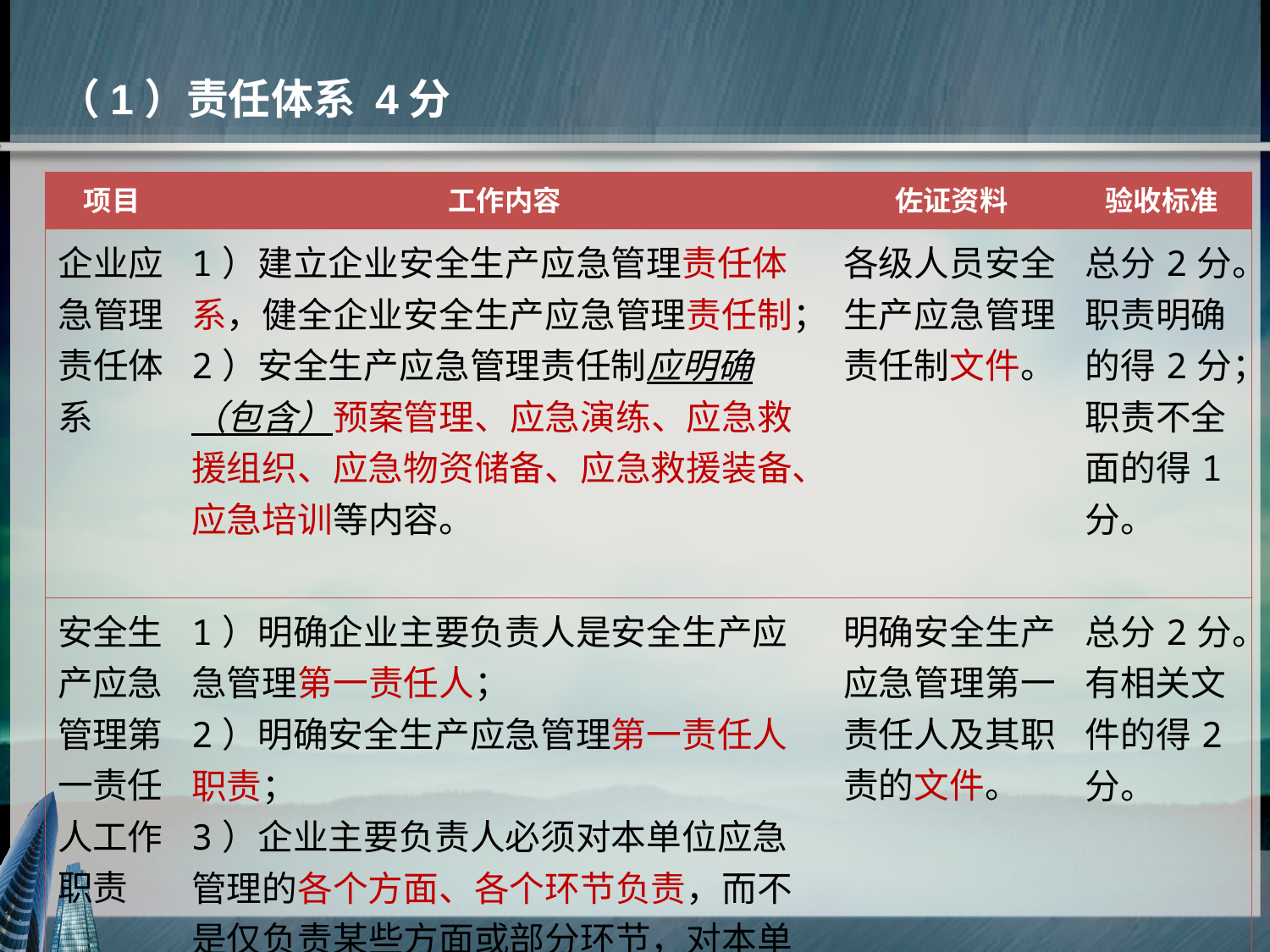

（1）责任体系 4分
| 项目 | 工作内容 | 佐证资料 | 验收标准 |
| --- | --- | --- | --- |
| 企业应急管理责任体系 | 1）建立企业安全生产应急管理责任体系，健全企业安全生产应急管理责任制； 2）安全生产应急管理责任制应明确（包含）预案管理、应急演练、应急救援组织、应急物资储备、应急救援装备、应急培训等内容。 | 各级人员安全生产应急管理责任制文件。 | 总分2分。职责明确的得2分；职责不全面的得1分。 |
| 安全生产应急管理第一责任人工作职责 | 1）明确企业主要负责人是安全生产应急管理第一责任人； 2）明确安全生产应急管理第一责任人职责； 3）企业主要负责人必须对本单位应急管理的各个方面、各个环节负责，而不是仅负责某些方面或部分环节，对本单位应急管理工作全程负责，不能间断。 | 明确安全生产应急管理第一责任人及其职责的文件。 | 总分2分。有相关文件的得2分。 |